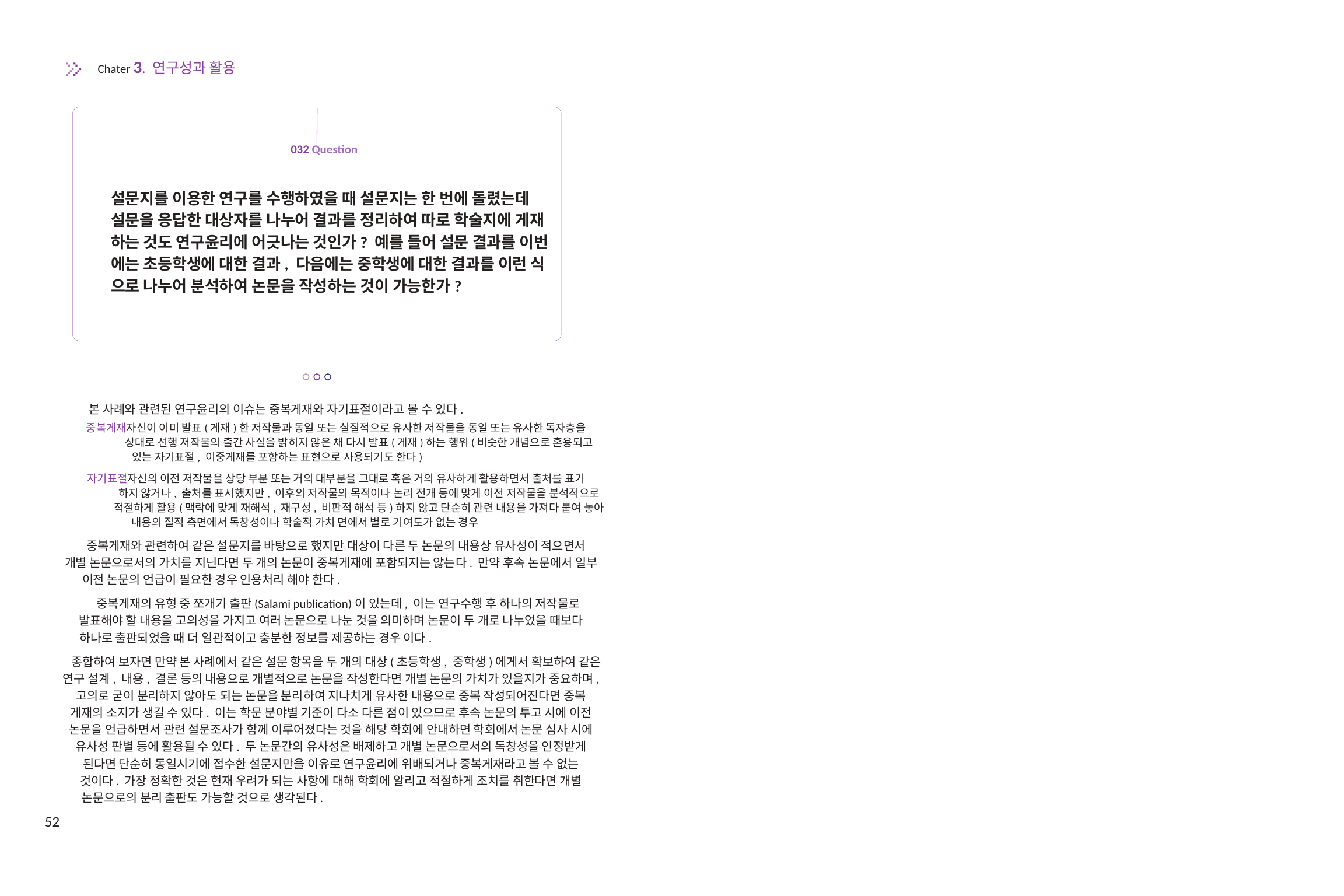

Chater 3. 연구성과 활용

032 Question

설문지를 이용한 연구를 수행하였을 때 설문지는 한 번에 돌렸는데
설문을 응답한 대상자를 나누어 결과를 정리하여 따로 학술지에 게재
하는 것도 연구윤리에 어긋나는 것인가? 예를 들어 설문 결과를 이번
에는 초등학생에 대한 결과, 다음에는 중학생에 대한 결과를 이런 식
으로 나누어 분석하여 논문을 작성하는 것이 가능한가?

본 사례와 관련된 연구윤리의 이슈는 중복게재와 자기표절이라고 볼 수 있다.
중복게재자신이 이미 발표(게재)한 저작물과 동일 또는 실질적으로 유사한 저작물을 동일 또는 유사한 독자층을
상대로 선행 저작물의 출간 사실을 밝히지 않은 채 다시 발표(게재)하는 행위(비슷한 개념으로 혼용되고
있는 자기표절, 이중게재를 포함하는 표현으로 사용되기도 한다)
자기표절자신의 이전 저작물을 상당 부분 또는 거의 대부분을 그대로 혹은 거의 유사하게 활용하면서 출처를 표기
하지 않거나, 출처를 표시했지만, 이후의 저작물의 목적이나 논리 전개 등에 맞게 이전 저작물을 분석적으로
적절하게 활용(맥락에 맞게 재해석, 재구성, 비판적 해석 등)하지 않고 단순히 관련 내용을 가져다 붙여 놓아
내용의 질적 측면에서 독창성이나 학술적 가치 면에서 별로 기여도가 없는 경우
중복게재와 관련하여 같은 설문지를 바탕으로 했지만 대상이 다른 두 논문의 내용상 유사성이 적으면서
개별 논문으로서의 가치를 지닌다면 두 개의 논문이 중복게재에 포함되지는 않는다. 만약 후속 논문에서 일부
이전 논문의 언급이 필요한 경우 인용처리 해야 한다.
중복게재의 유형 중 쪼개기 출판(Salami publication)이 있는데, 이는 연구수행 후 하나의 저작물로
발표해야 할 내용을 고의성을 가지고 여러 논문으로 나눈 것을 의미하며 논문이 두 개로 나누었을 때보다
하나로 출판되었을 때 더 일관적이고 충분한 정보를 제공하는 경우 이다.
종합하여 보자면 만약 본 사례에서 같은 설문 항목을 두 개의 대상(초등학생, 중학생)에게서 확보하여 같은
연구 설계, 내용, 결론 등의 내용으로 개별적으로 논문을 작성한다면 개별 논문의 가치가 있을지가 중요하며,
고의로 굳이 분리하지 않아도 되는 논문을 분리하여 지나치게 유사한 내용으로 중복 작성되어진다면 중복
게재의 소지가 생길 수 있다. 이는 학문 분야별 기준이 다소 다른 점이 있으므로 후속 논문의 투고 시에 이전
논문을 언급하면서 관련 설문조사가 함께 이루어졌다는 것을 해당 학회에 안내하면 학회에서 논문 심사 시에
유사성 판별 등에 활용될 수 있다. 두 논문간의 유사성은 배제하고 개별 논문으로서의 독창성을 인정받게
된다면 단순히 동일시기에 접수한 설문지만을 이유로 연구윤리에 위배되거나 중복게재라고 볼 수 없는
것이다. 가장 정확한 것은 현재 우려가 되는 사항에 대해 학회에 알리고 적절하게 조치를 취한다면 개별
논문으로의 분리 출판도 가능할 것으로 생각된다.
52